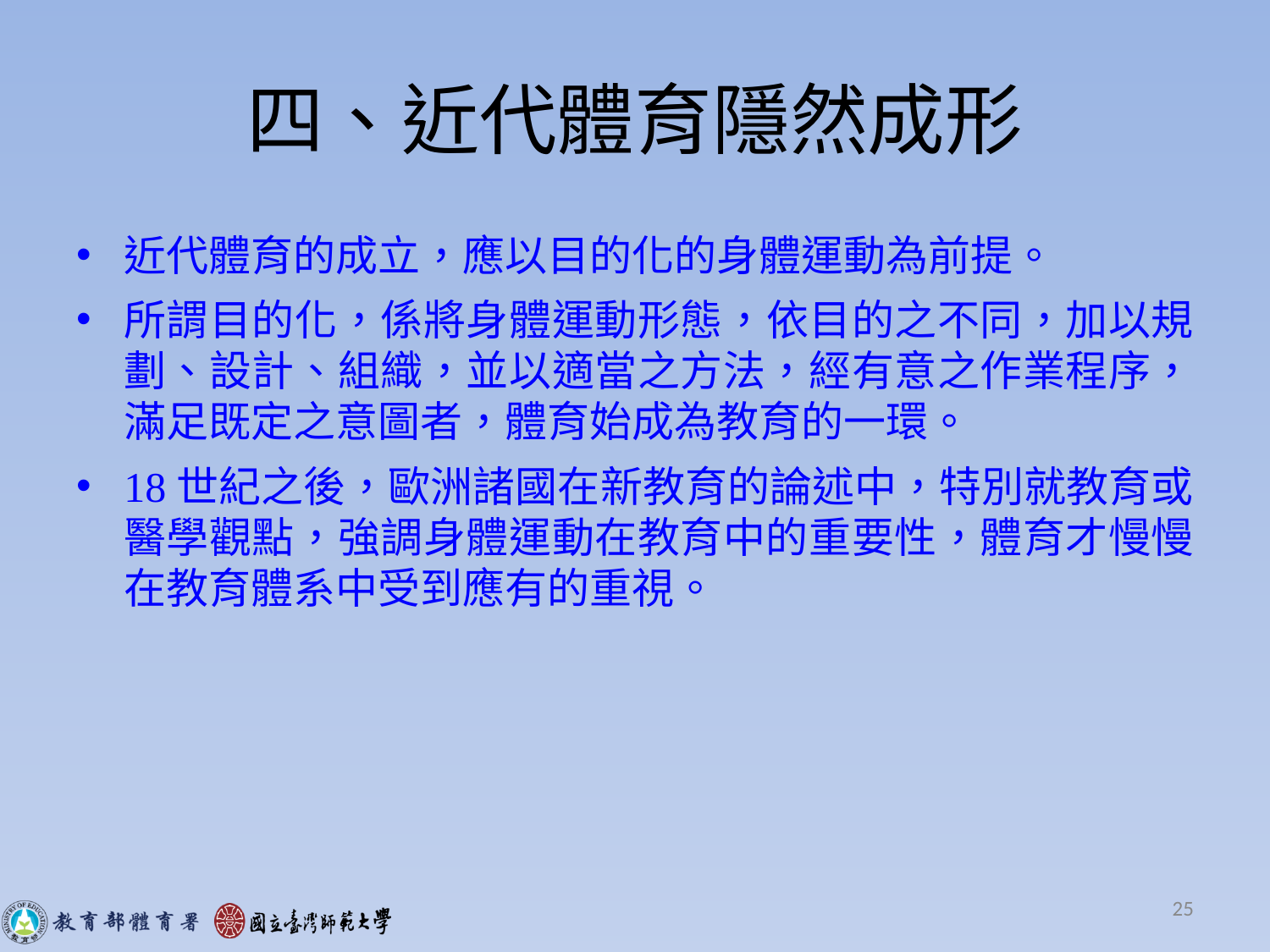

# 四、近代體育隱然成形
近代體育的成立，應以目的化的身體運動為前提。
所謂目的化，係將身體運動形態，依目的之不同，加以規劃、設計、組織，並以適當之方法，經有意之作業程序，滿足既定之意圖者，體育始成為教育的一環。
18世紀之後，歐洲諸國在新教育的論述中，特別就教育或醫學觀點，強調身體運動在教育中的重要性，體育才慢慢在教育體系中受到應有的重視。
25